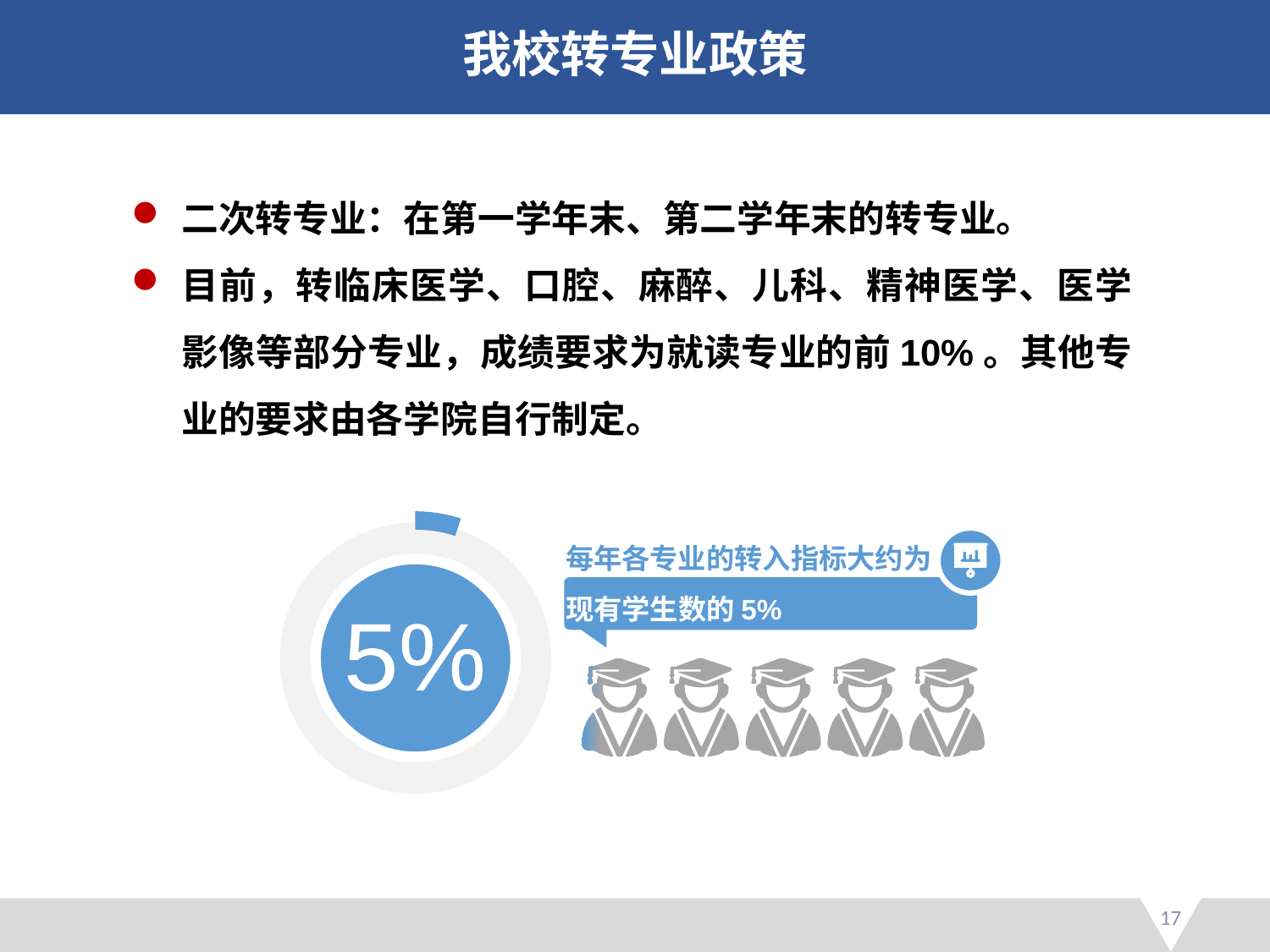

我校转专业政策
二次转专业：在第一学年末、第二学年末的转专业。
目前，转临床医学、口腔、麻醉、儿科、精神医学、医学影像等部分专业，成绩要求为就读专业的前10%。其他专业的要求由各学院自行制定。

每年各专业的转入指标大约为
现有学生数的5%

5%

17